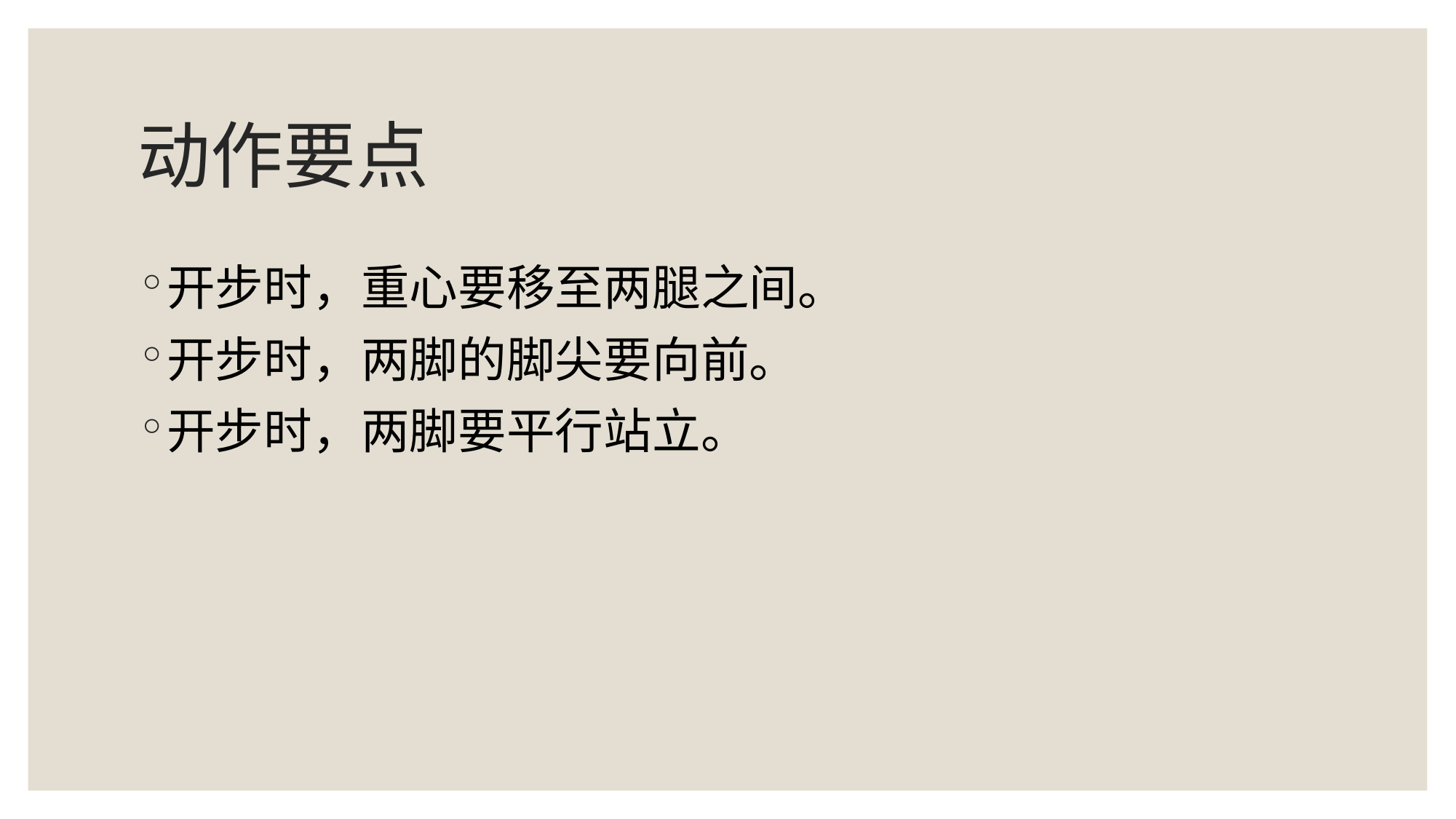

# 动作要点
开步时，重心要移至两腿之间。
开步时，两脚的脚尖要向前。
开步时，两脚要平行站立。